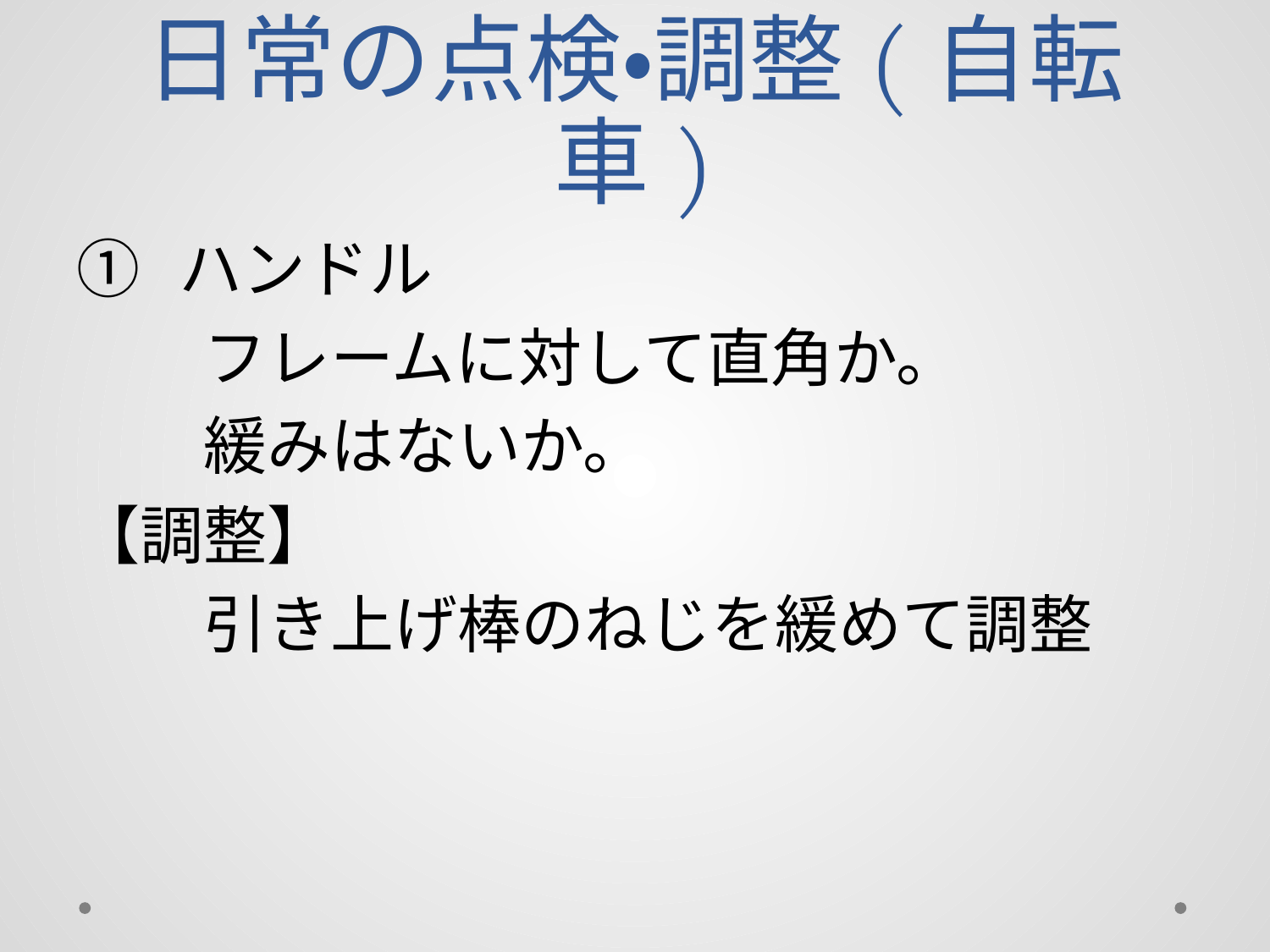

# 日常の点検・調整(自転車)
ハンドル
　　フレームに対して直角か。
　　緩みはないか。
【調整】
　　引き上げ棒のねじを緩めて調整